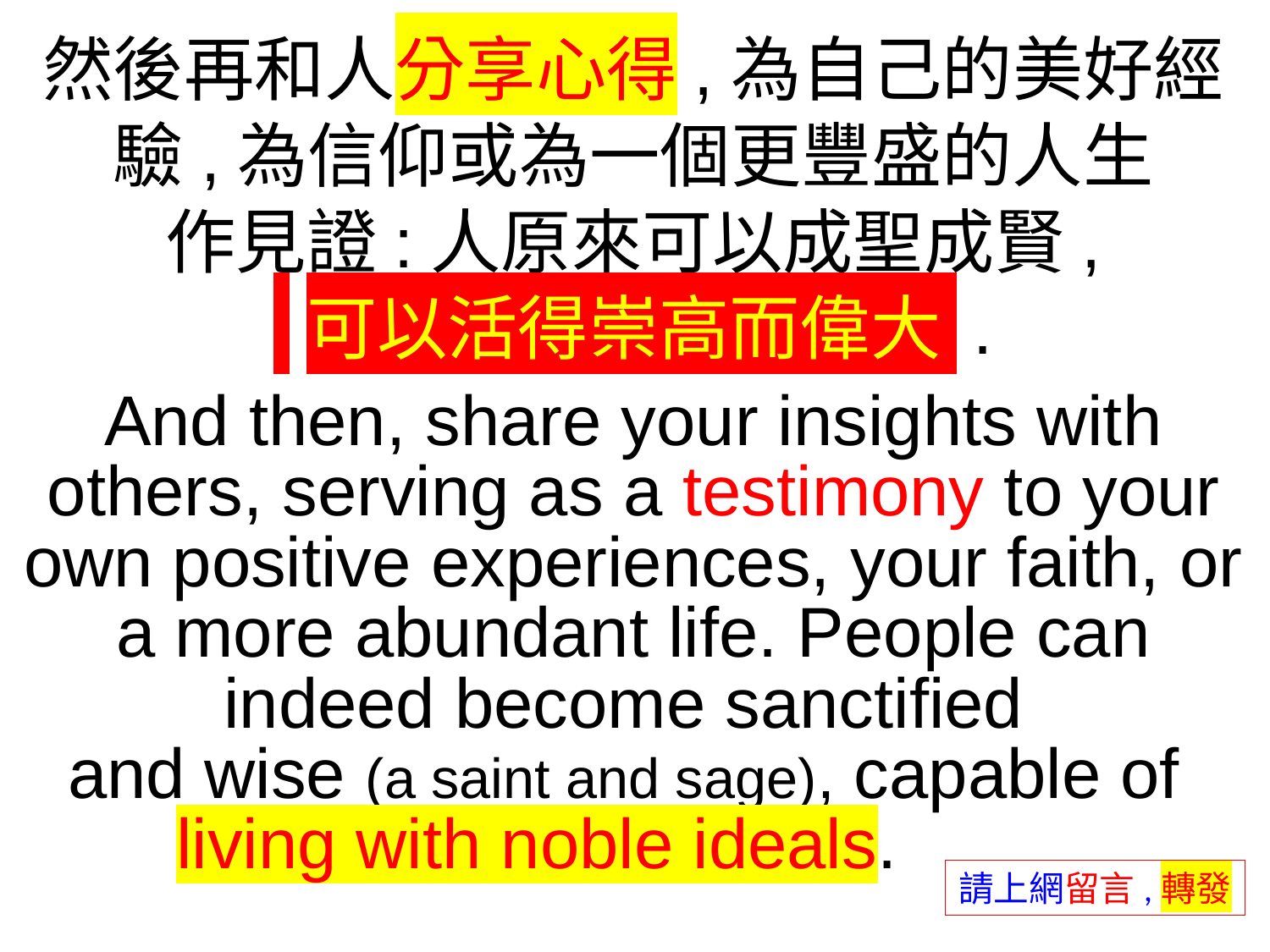

然後再和人分享心得,為自己的美好經驗,為信仰或為一個更豐盛的人生
作見證:人原來可以成聖成賢,
 可以活得崇高而偉大 .
And then, share your insights with others, serving as a testimony to your own positive experiences, your faith, or a more abundant life. People can indeed become sanctified
and wise (a saint and sage), capable of
        living with noble ideals.
請上網留言,轉發